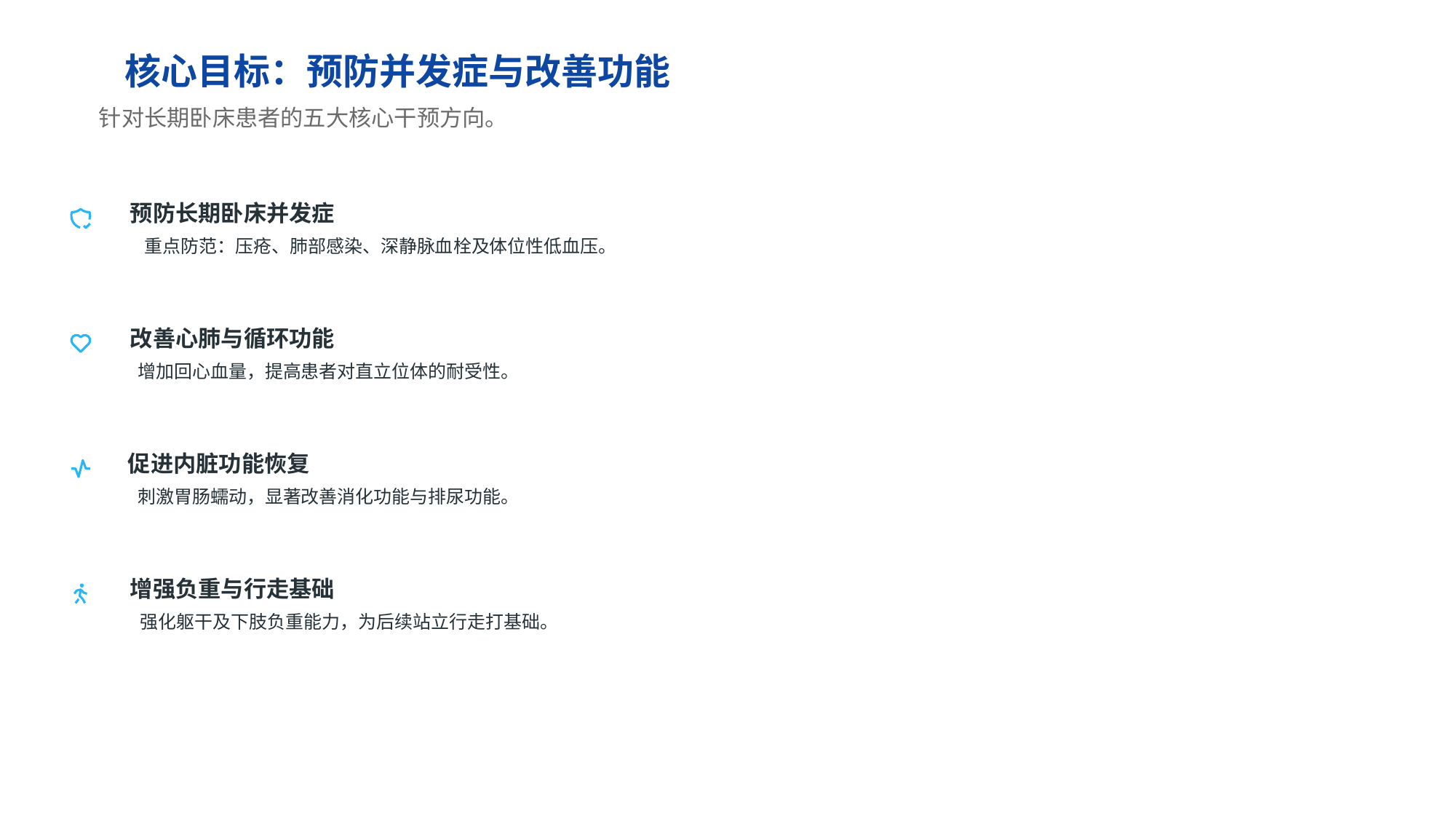

核心目标：预防并发症与改善功能
针对长期卧床患者的五大核心干预方向。
预防长期卧床并发症

重点防范：压疮、肺部感染、深静脉血栓及体位性低血压。
改善心肺与循环功能

增加回心血量，提高患者对直立位体的耐受性。
促进内脏功能恢复

刺激胃肠蠕动，显著改善消化功能与排尿功能。
增强负重与行走基础

强化躯干及下肢负重能力，为后续站立行走打基础。